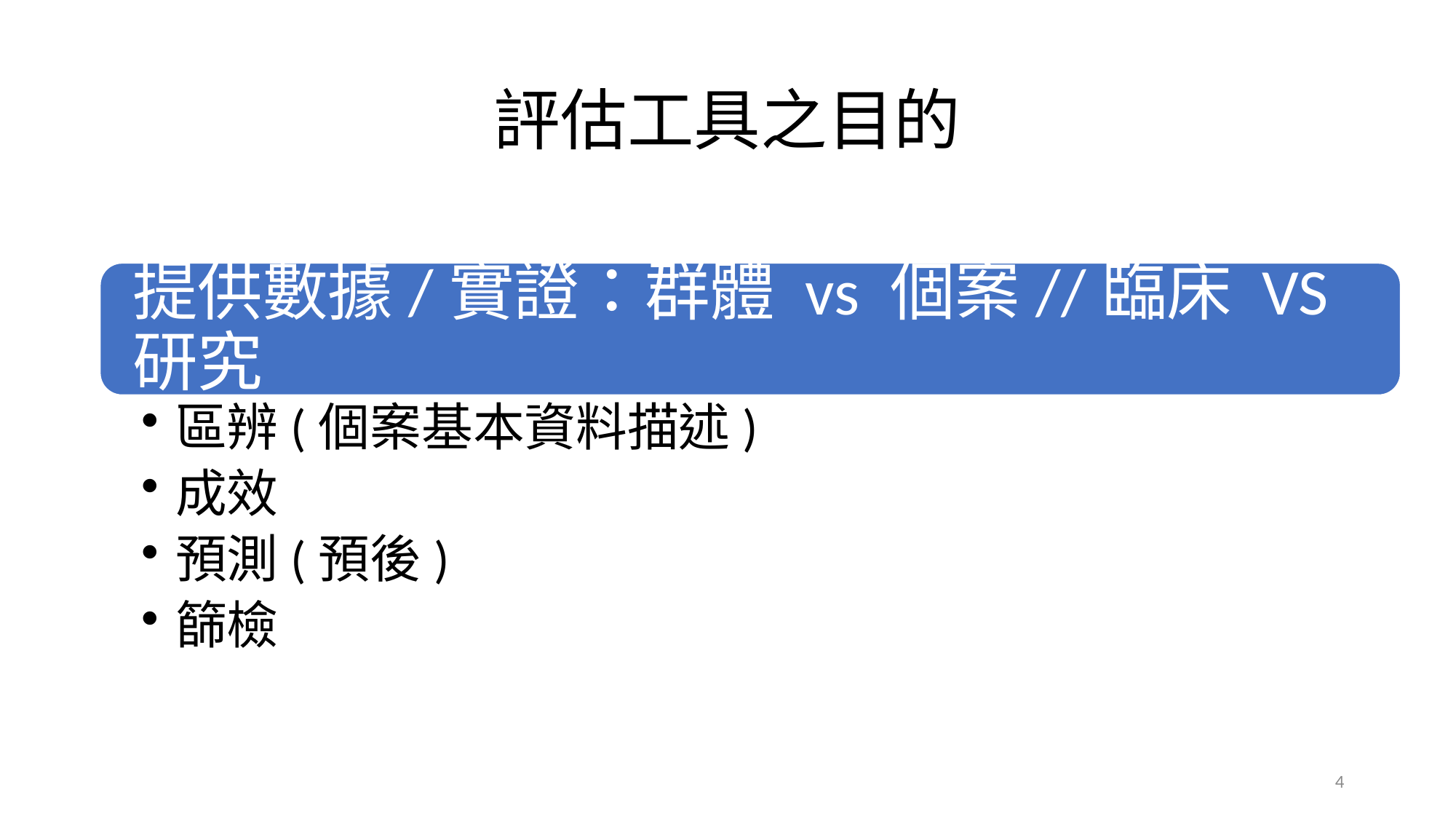

# 評估工具之目的
提供數據/實證：群體 vs 個案//臨床 VS 研究
區辨(個案基本資料描述)
成效
預測(預後)
篩檢
4